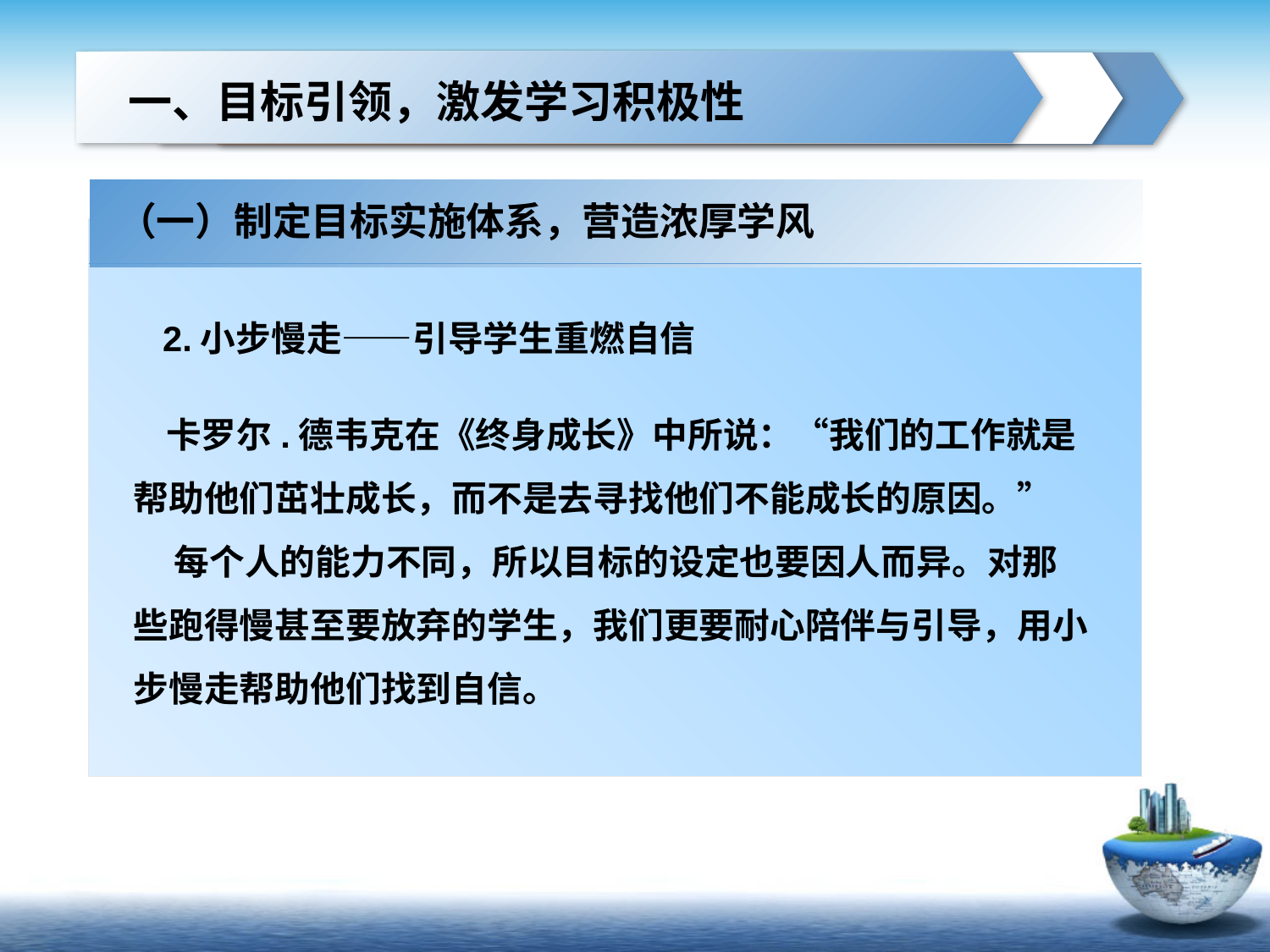

一、目标引领，激发学习积极性

（一）制定目标实施体系，营造浓厚学风
   2.小步慢走——引导学生重燃自信
   卡罗尔.德韦克在《终身成长》中所说：“我们的工作就是帮助他们茁壮成长，而不是去寻找他们不能成长的原因。”
    每个人的能力不同，所以目标的设定也要因人而异。对那些跑得慢甚至要放弃的学生，我们更要耐心陪伴与引导，用小步慢走帮助他们找到自信。